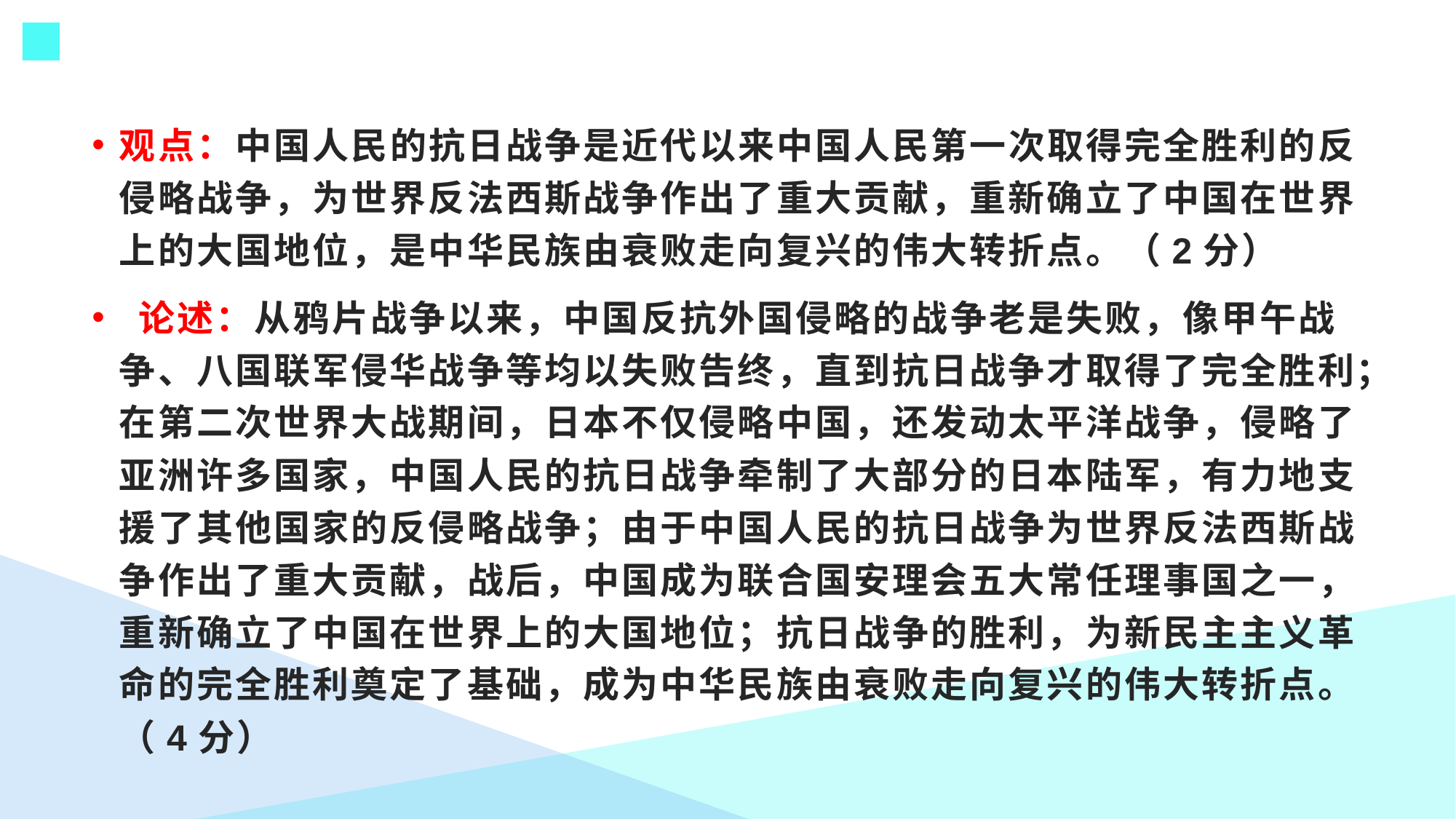

#
观点：中国人民的抗日战争是近代以来中国人民第一次取得完全胜利的反侵略战争，为世界反法西斯战争作出了重大贡献，重新确立了中国在世界上的大国地位，是中华民族由衰败走向复兴的伟大转折点。（2分）
 论述：从鸦片战争以来，中国反抗外国侵略的战争老是失败，像甲午战争、八国联军侵华战争等均以失败告终，直到抗日战争才取得了完全胜利；在第二次世界大战期间，日本不仅侵略中国，还发动太平洋战争，侵略了亚洲许多国家，中国人民的抗日战争牵制了大部分的日本陆军，有力地支援了其他国家的反侵略战争；由于中国人民的抗日战争为世界反法西斯战争作出了重大贡献，战后，中国成为联合国安理会五大常任理事国之一，重新确立了中国在世界上的大国地位；抗日战争的胜利，为新民主主义革命的完全胜利奠定了基础，成为中华民族由衰败走向复兴的伟大转折点。（4分）